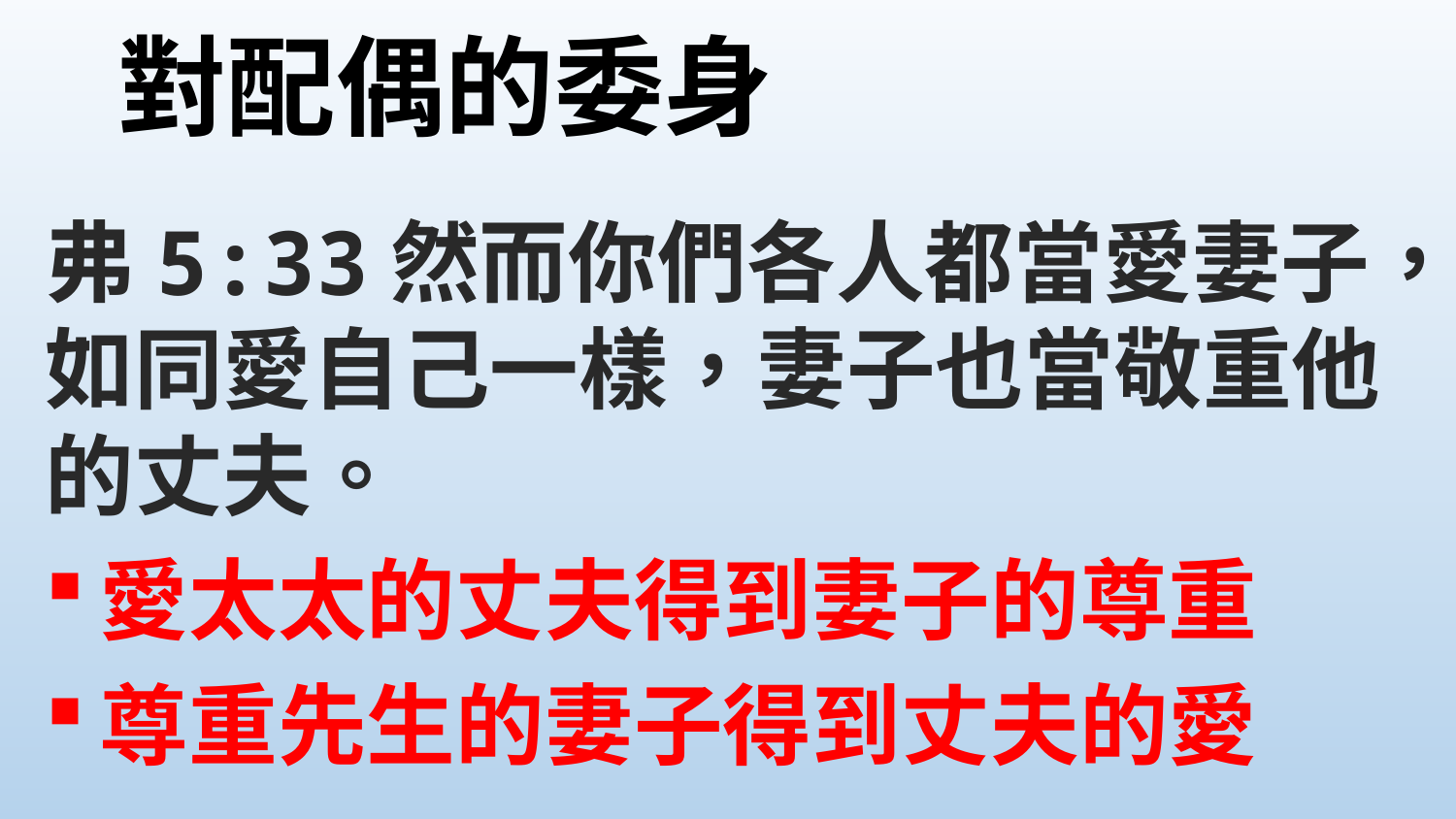

對配偶的委身
#
弗5:33然而你們各人都當愛妻子，如同愛自己一樣，妻子也當敬重他的丈夫。
愛太太的丈夫得到妻子的尊重
尊重先生的妻子得到丈夫的愛